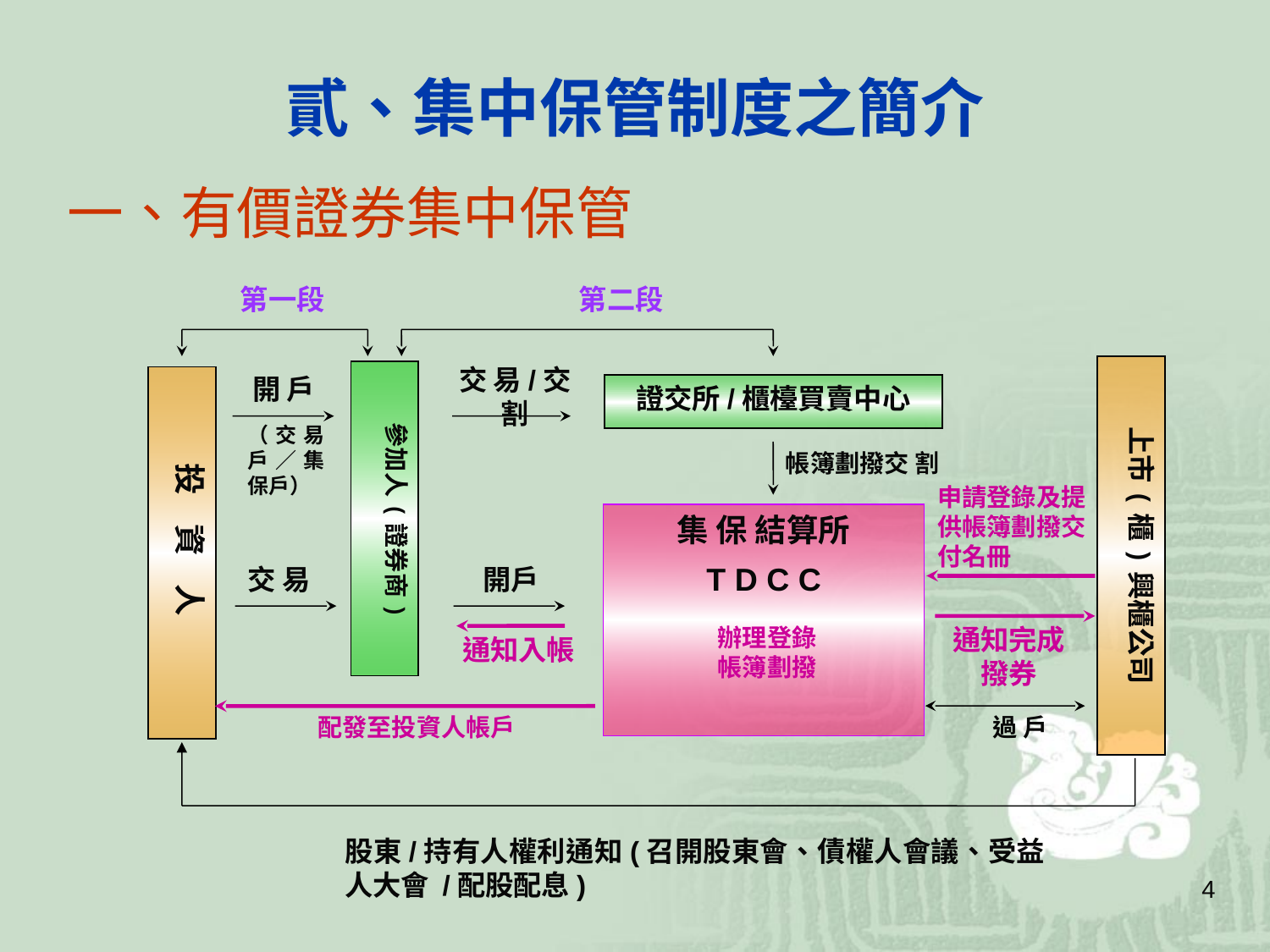

# 貳、集中保管制度之簡介
一、有價證券集中保管
第一段
第二段

交 易/交 割

上市(櫃)興櫃公司
         參加人(證券商)
開 戶

投    資    人
證交所/櫃檯買賣中心

（交易戶／集保戶）

帳簿劃撥交 割
申請登錄及提供帳簿劃撥交付名冊
集 保 結算所
T D C C
交 易
開戶

辦理登錄帳簿劃撥
通知完成撥券

通知入帳
配發至投資人帳戶

過 戶

股東/持有人權利通知(召開股東會、債權人會議、受益人大會 /配股配息)
4